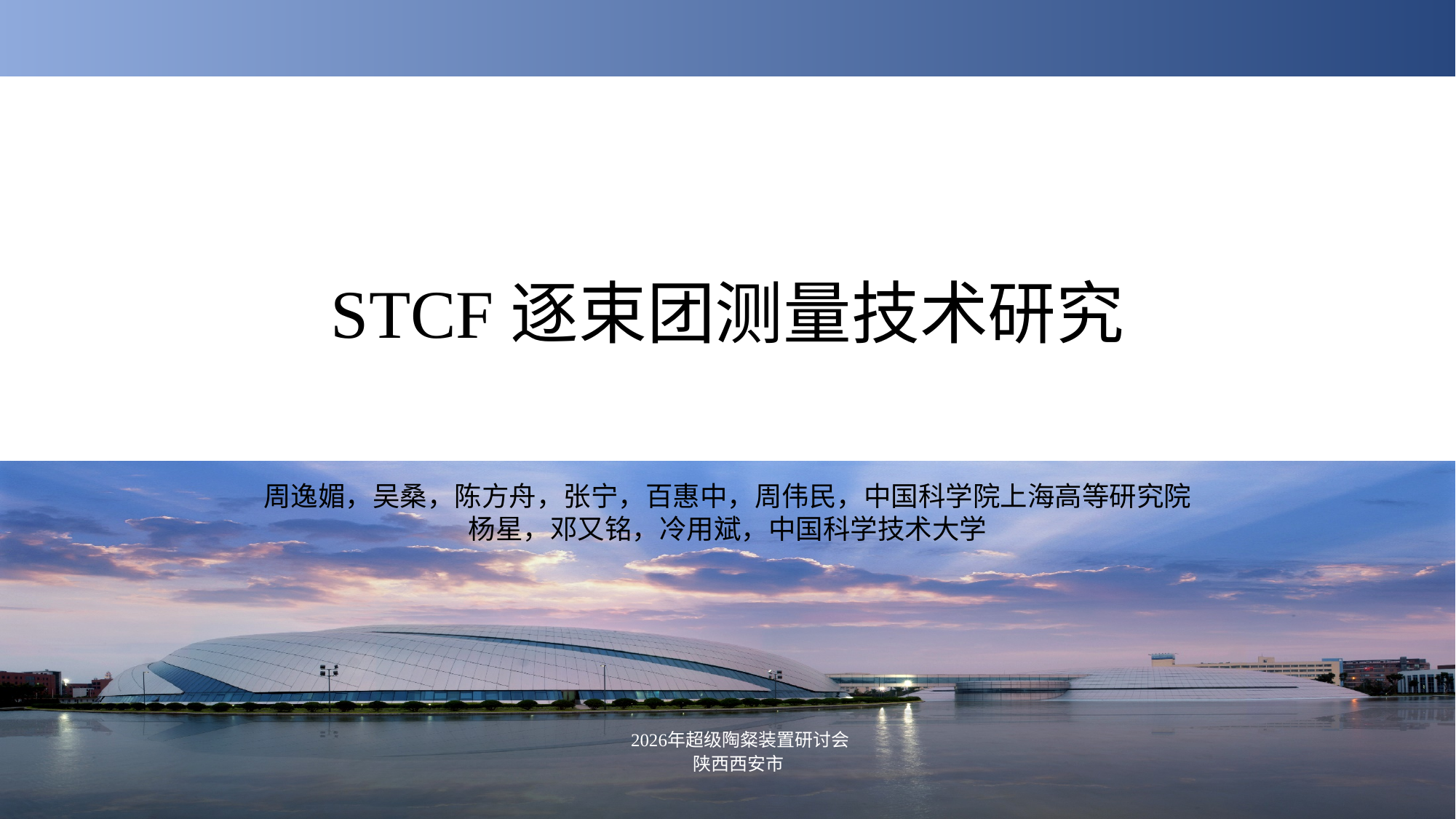

# STCF逐束团测量技术研究
周逸媚，吴桑，陈方舟，张宁，百惠中，周伟民，中国科学院上海高等研究院
杨星，邓又铭，冷用斌，中国科学技术大学
2026年超级陶粲装置研讨会
陕西西安市